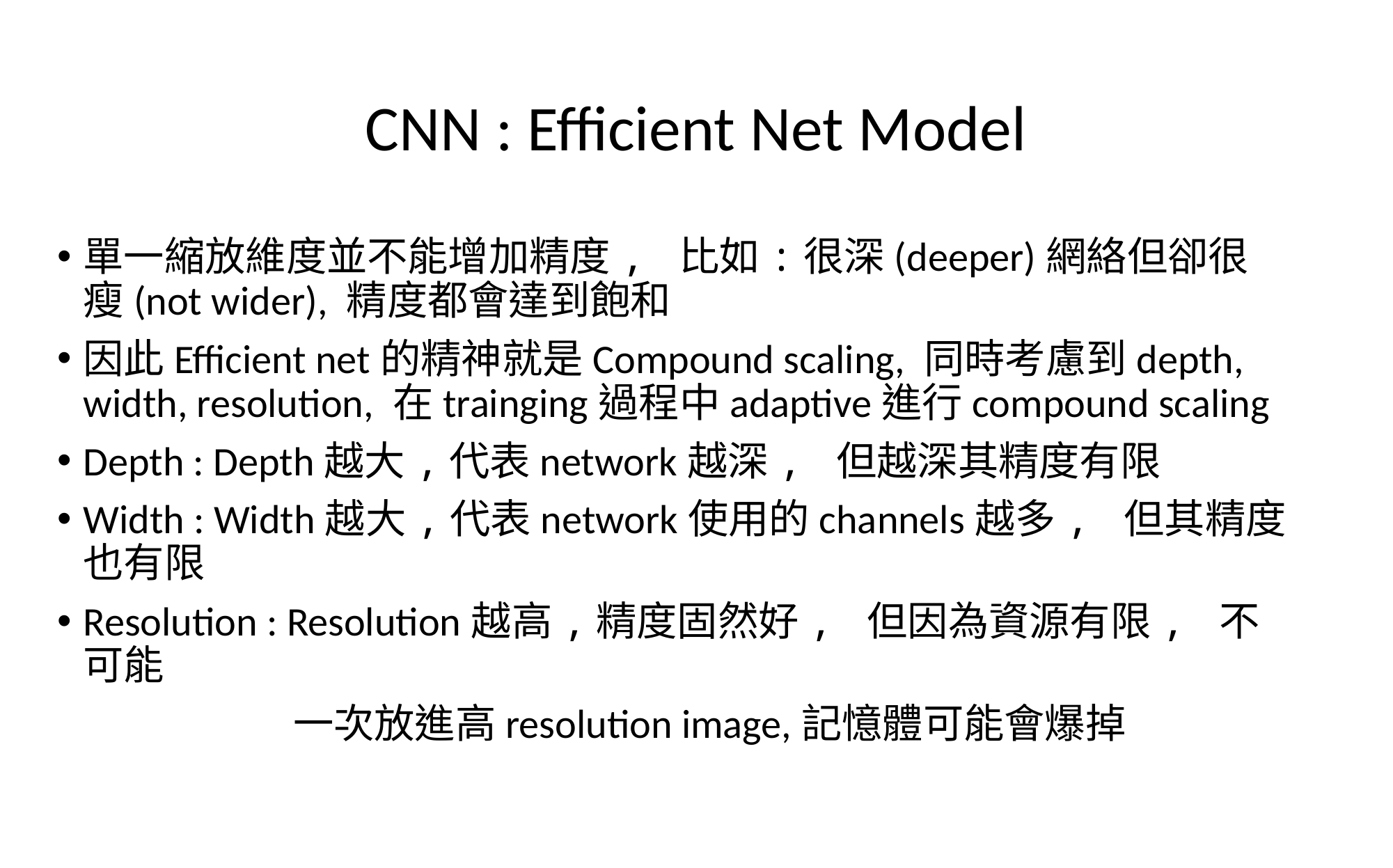

# CNN : Efficient Net Model
單一縮放維度並不能增加精度, 比如:很深(deeper)網絡但卻很瘦(not wider), 精度都會達到飽和
因此Efficient net的精神就是Compound scaling, 同時考慮到depth, width, resolution, 在trainging過程中adaptive進行compound scaling
Depth : Depth越大,代表network越深, 但越深其精度有限
Width : Width越大,代表network使用的channels越多, 但其精度也有限
Resolution : Resolution越高,精度固然好, 但因為資源有限, 不可能
                         一次放進高resolution image,記憶體可能會爆掉